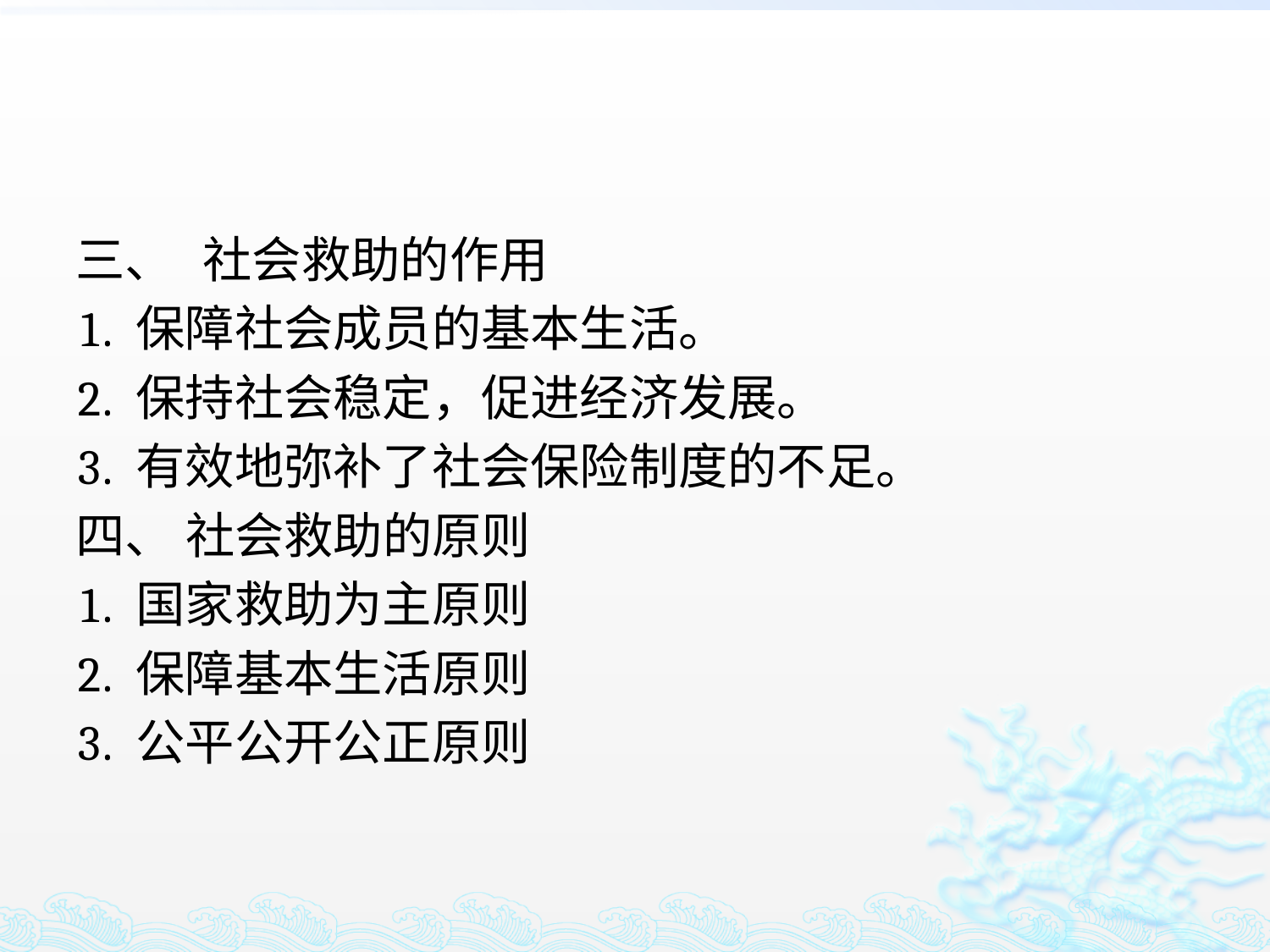

#
三、	社会救助的作用
1. 保障社会成员的基本生活。
2. 保持社会稳定，促进经济发展。
3. 有效地弥补了社会保险制度的不足。
四、 社会救助的原则
1. 国家救助为主原则
2. 保障基本生活原则
3. 公平公开公正原则